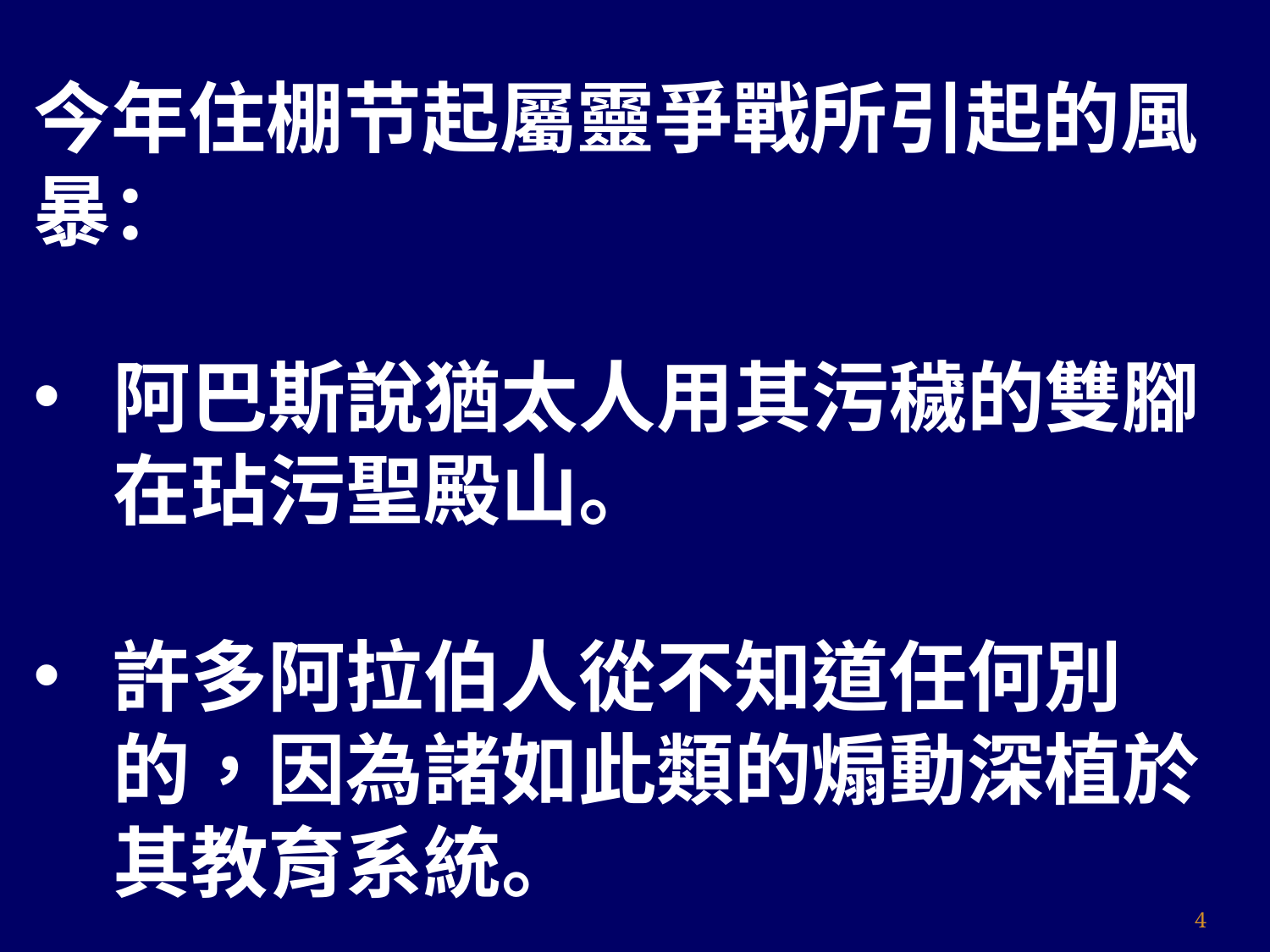

今年住棚节起屬靈爭戰所引起的風暴：

阿巴斯說猶太人用其污穢的雙腳在玷污聖殿山。

許多阿拉伯人從不知道任何別的，因為諸如此類的煽動深植於其教育系統。
4